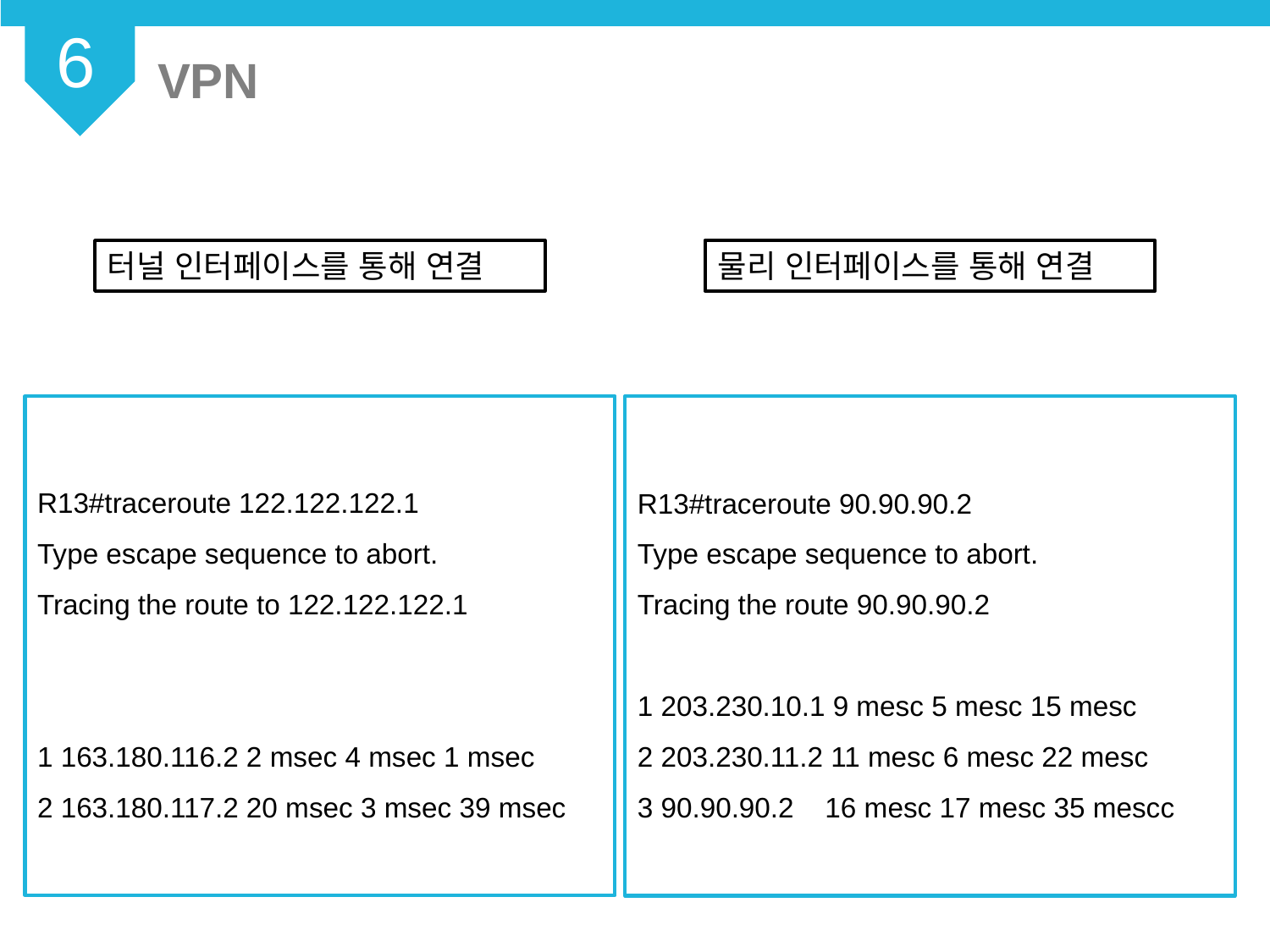

6

VPN
터널 인터페이스를 통해 연결
물리 인터페이스를 통해 연결
R13#traceroute 122.122.122.1
Type escape sequence to abort.
Tracing the route to 122.122.122.1

1 163.180.116.2 2 msec 4 msec 1 msec
2 163.180.117.2 20 msec 3 msec 39 msec
R13#traceroute 90.90.90.2
Type escape sequence to abort.
Tracing the route 90.90.90.2

1 203.230.10.1 9 mesc 5 mesc 15 mesc
2 203.230.11.2 11 mesc 6 mesc 22 mesc
3 90.90.90.2    16 mesc 17 mesc 35 mescc